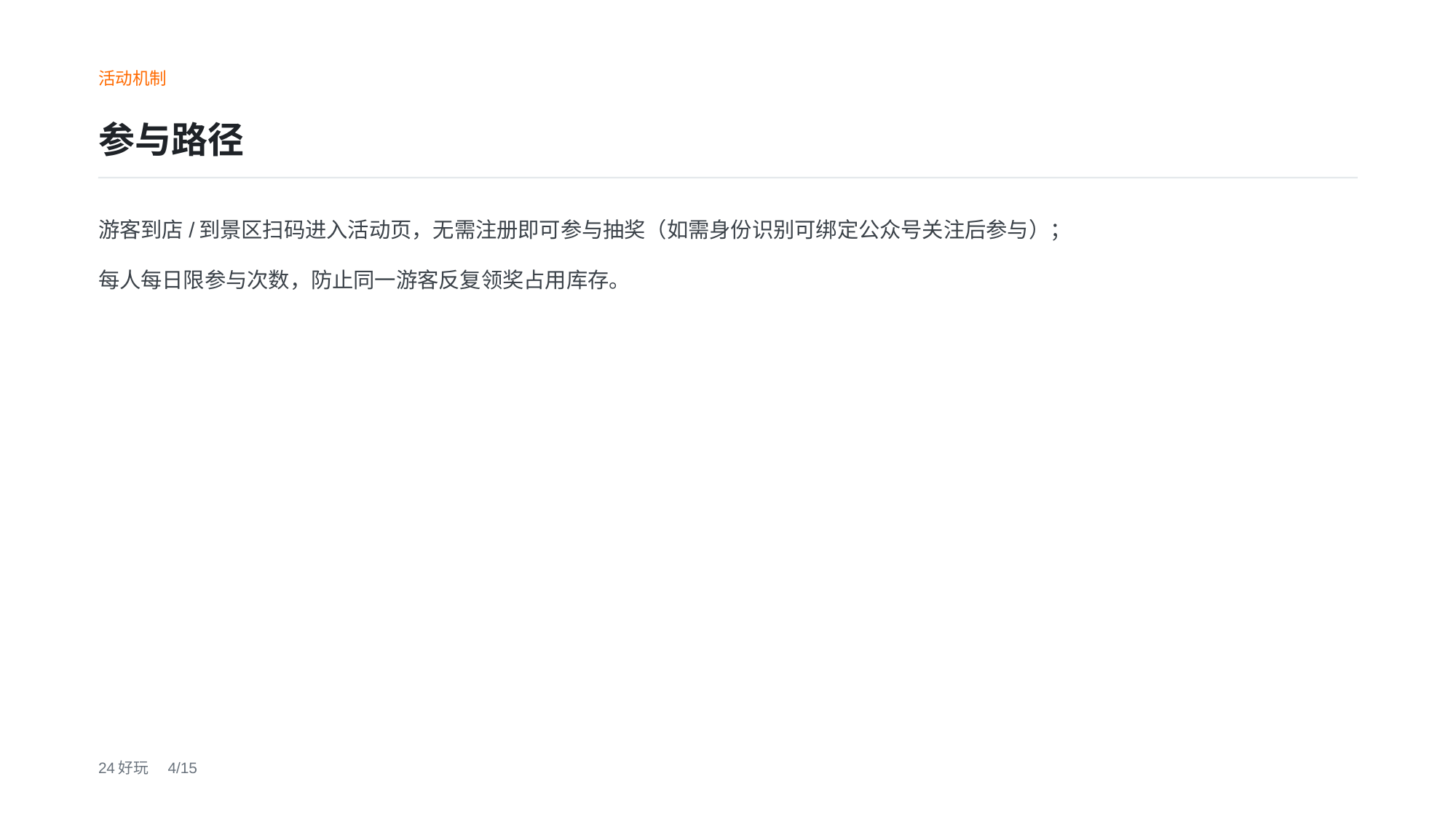

活动机制
参与路径

游客到店/到景区扫码进入活动页，无需注册即可参与抽奖（如需身份识别可绑定公众号关注后参与）；
每人每日限参与次数，防止同一游客反复领奖占用库存。
24好玩　4/15